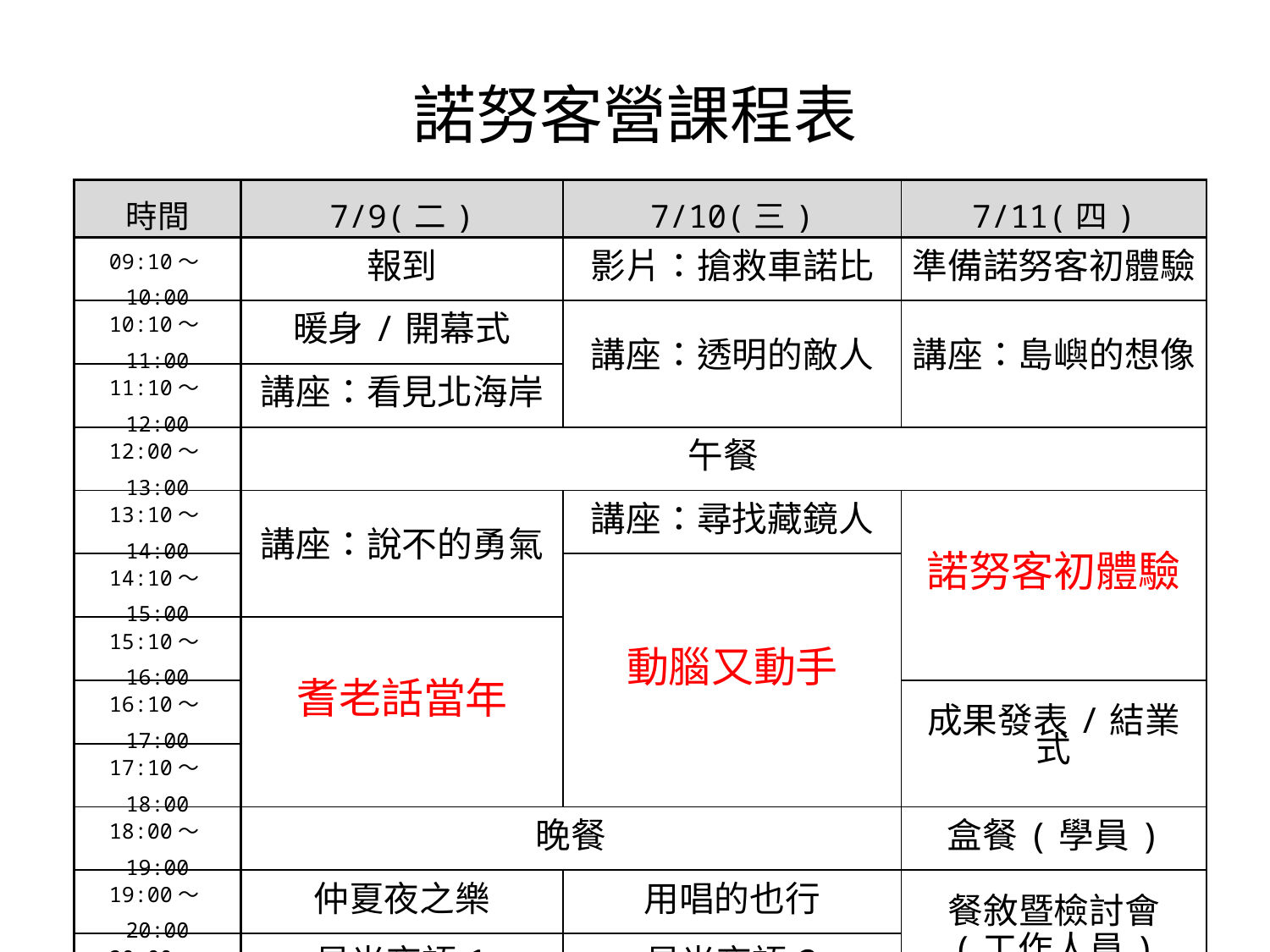

諾努客營課程表
| 時間 | 7/9(二) | 7/10(三) | 7/11(四) |
| --- | --- | --- | --- |
| 09:10～10:00 | 報到 | 影片：搶救車諾比 | 準備諾努客初體驗 |
| 10:10～11:00 | 暖身/開幕式 | 講座：透明的敵人 | 講座：島嶼的想像 |
| 11:10～12:00 | 講座：看見北海岸 |  |  |
| 12:00～13:00 | 午餐 |  |  |
| 13:10～14:00 | 講座：說不的勇氣 | 講座：尋找藏鏡人 | 諾努客初體驗 |
| 14:10～15:00 |  | 動腦又動手 |  |
| 15:10～16:00 | 耆老話當年 |  |  |
| 16:10～17:00 |  |  | 成果發表/結業式 |
| 17:10～18:00 |  |  |  |
| 18:00～19:00 | 晚餐 |  | 盒餐(學員) |
| 19:00～20:00 | 仲夏夜之樂 | 用唱的也行 | 餐敘暨檢討會 (工作人員) |
| 20:00～21:00 | 星光夜語1 | 星光夜語2 |  |